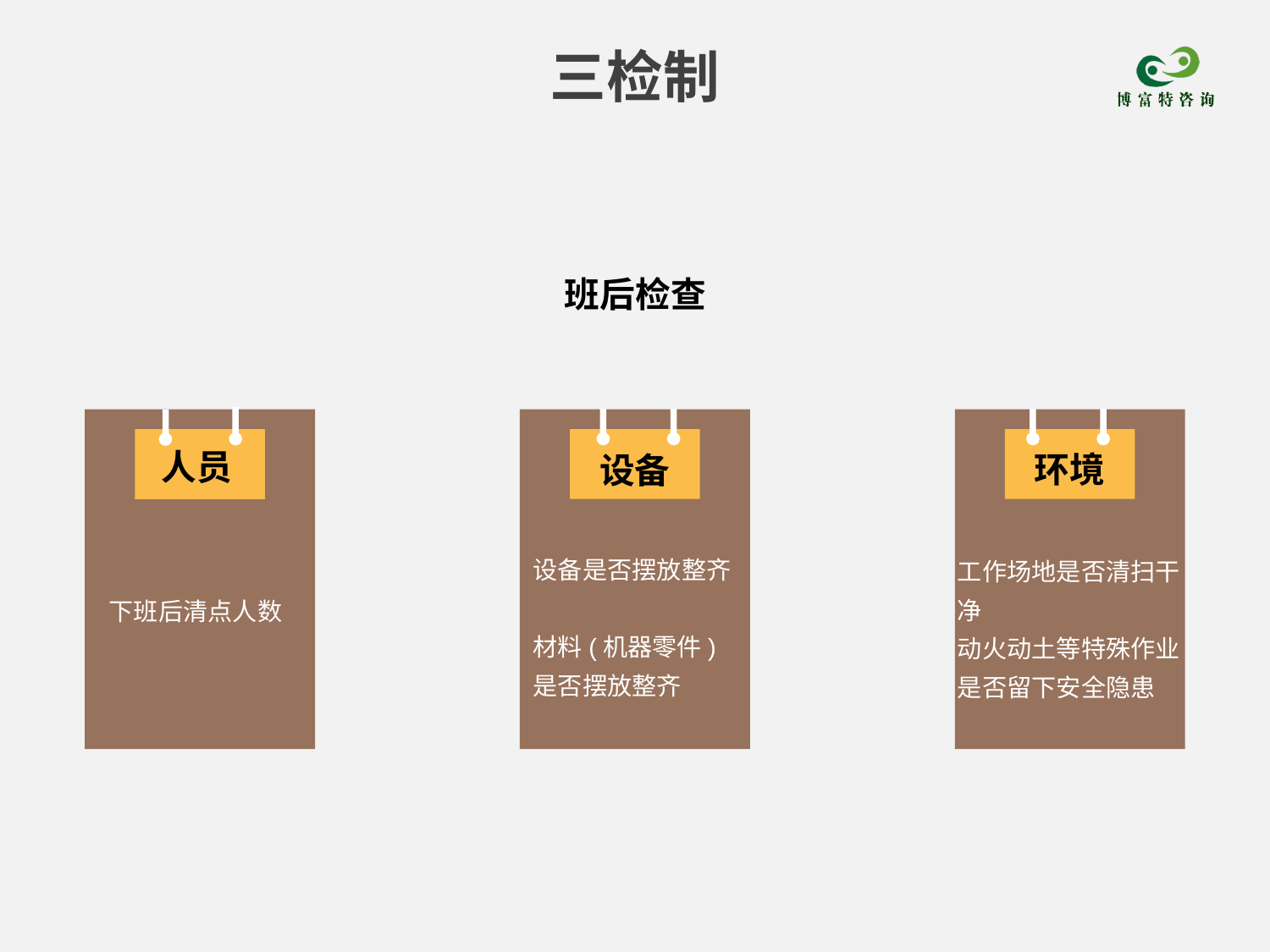

三检制
班后检查

人员
环境
设备
设备是否摆放整齐

材料(机器零件)是否摆放整齐
工作场地是否清扫干净
动火动土等特殊作业是否留下安全隐患
下班后清点人数